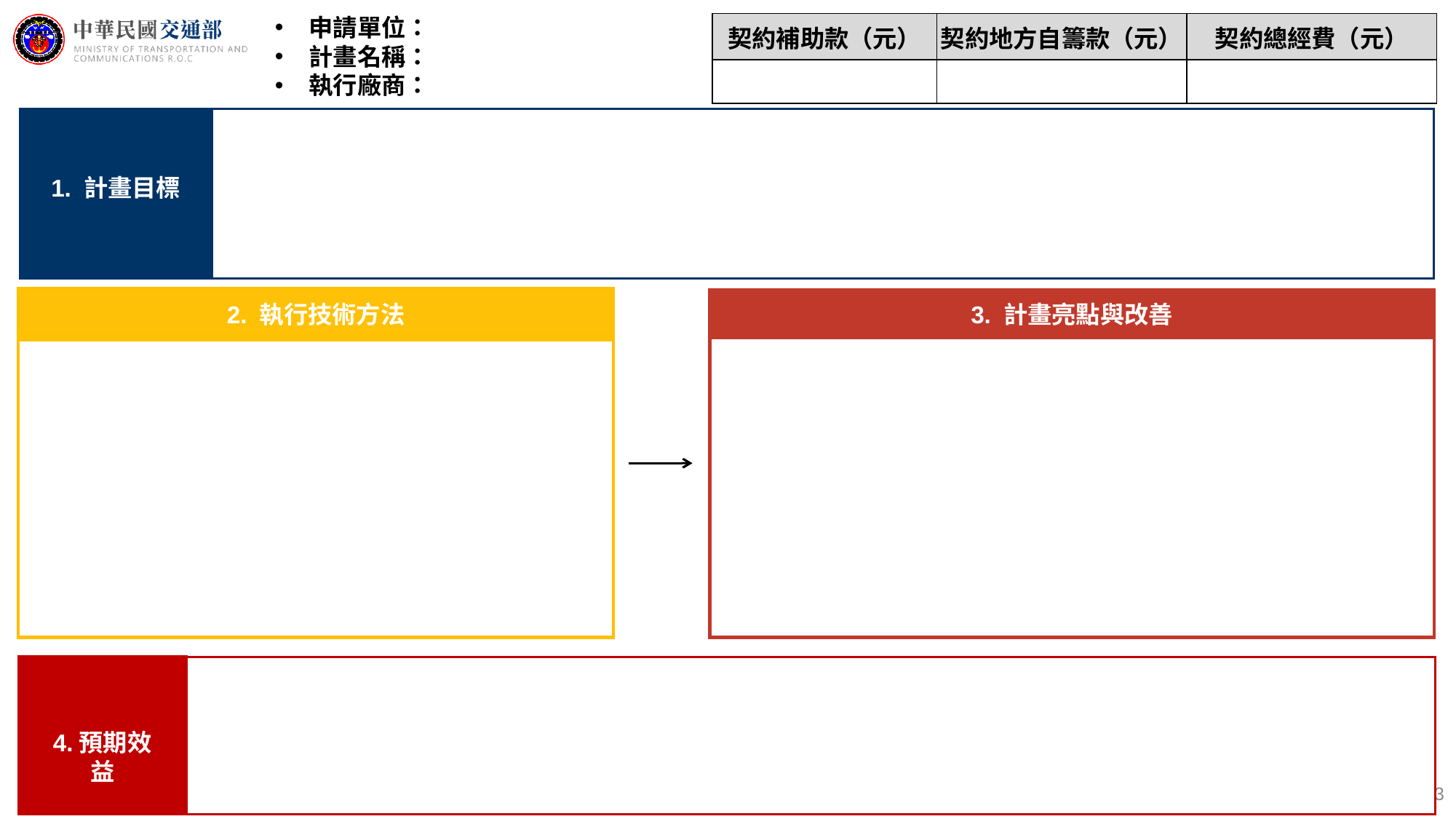

申請單位：
計畫名稱：
執行廠商：
| 契約補助款（元） | 契約地方自籌款（元） | 契約總經費（元） |
| --- | --- | --- |
|  |  |  |

1. 計畫目標

 2. 執行技術方法

3. 計畫亮點與改善

4.預期效益

3